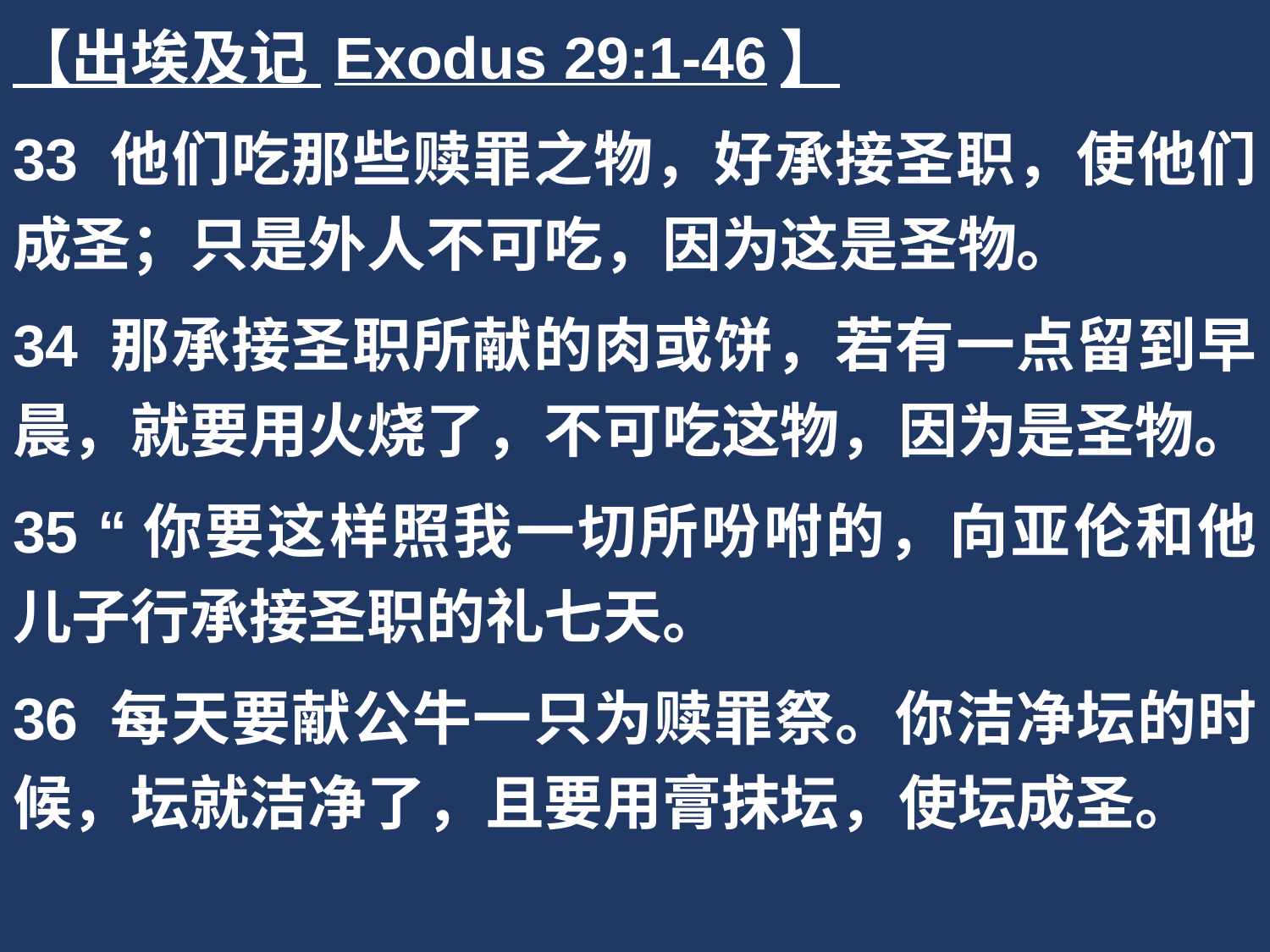

【出埃及记 Exodus 29:1-46】
33 他们吃那些赎罪之物，好承接圣职，使他们成圣；只是外人不可吃，因为这是圣物。
34 那承接圣职所献的肉或饼，若有一点留到早晨，就要用火烧了，不可吃这物，因为是圣物。
35 “你要这样照我一切所吩咐的，向亚伦和他儿子行承接圣职的礼七天。
36 每天要献公牛一只为赎罪祭。你洁净坛的时候，坛就洁净了，且要用膏抹坛，使坛成圣。